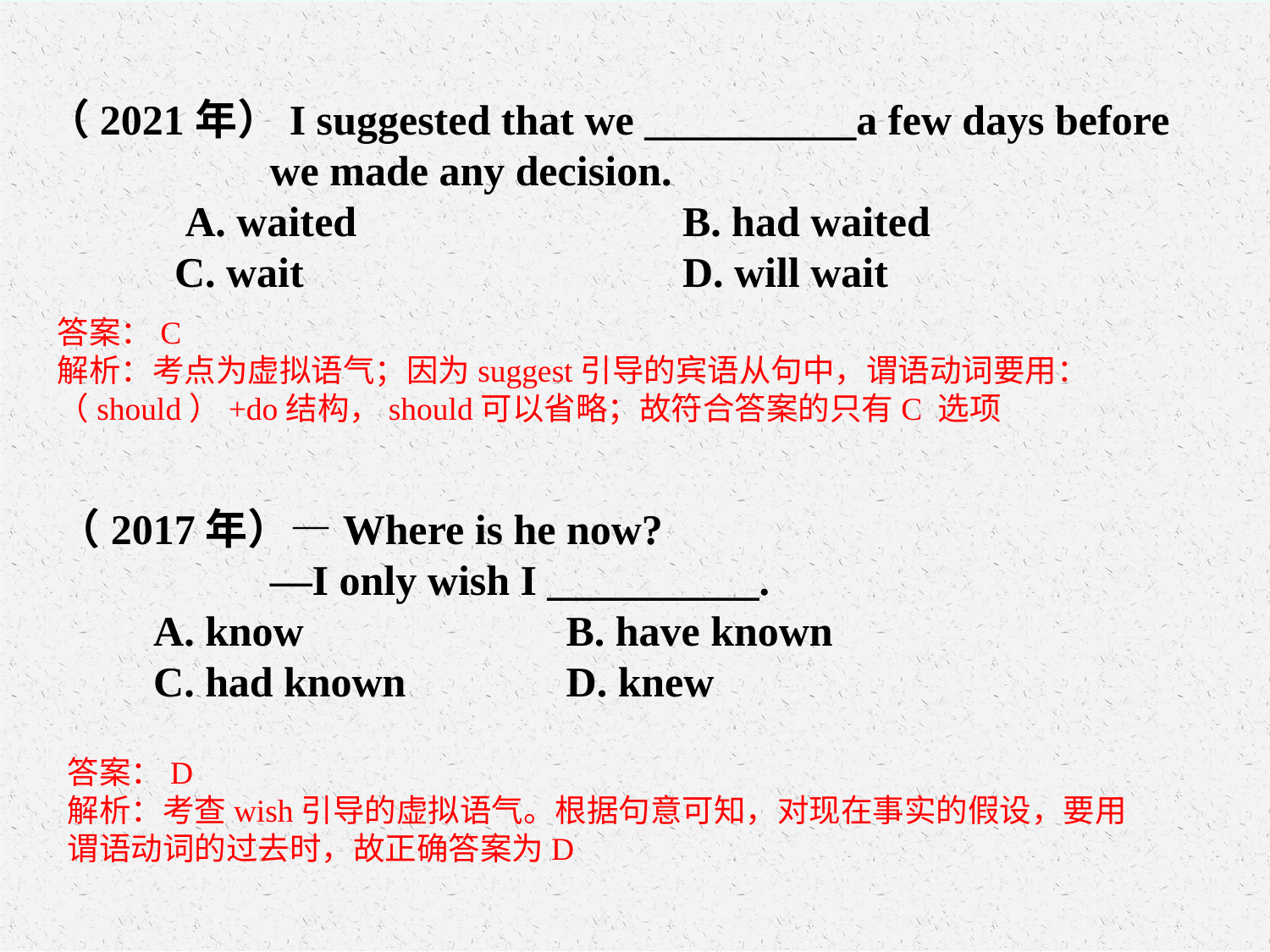

（2021年）I suggested that we __________a few days before
                     we made any decision.
             A. waited			B. had waited
            C. wait			D. will wait
答案：C
解析：考点为虚拟语气；因为suggest引导的宾语从句中，谓语动词要用：（should）+do结构，should可以省略；故符合答案的只有C 选项
（2017年）—Where is he now?
                    —I only wish I __________.
         A. know			B. have known
         C. had known		D. knew
答案：D
解析：考查wish引导的虚拟语气。根据句意可知，对现在事实的假设，要用谓语动词的过去时，故正确答案为D